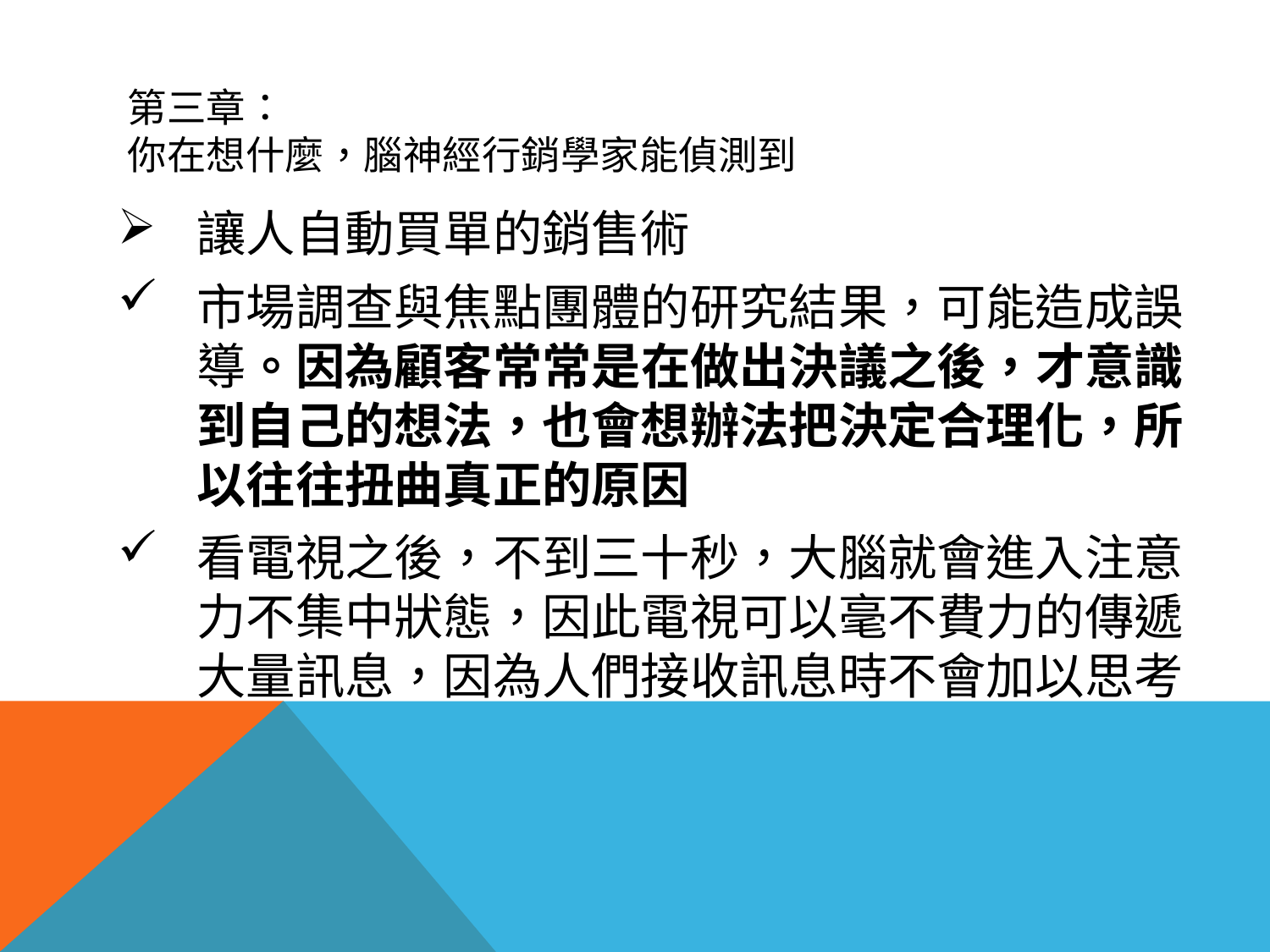

# 第三章： 你在想什麼，腦神經行銷學家能偵測到
讓人自動買單的銷售術
市場調查與焦點團體的研究結果，可能造成誤導。因為顧客常常是在做出決議之後，才意識到自己的想法，也會想辦法把決定合理化，所以往往扭曲真正的原因
看電視之後，不到三十秒，大腦就會進入注意力不集中狀態，因此電視可以毫不費力的傳遞大量訊息，因為人們接收訊息時不會加以思考